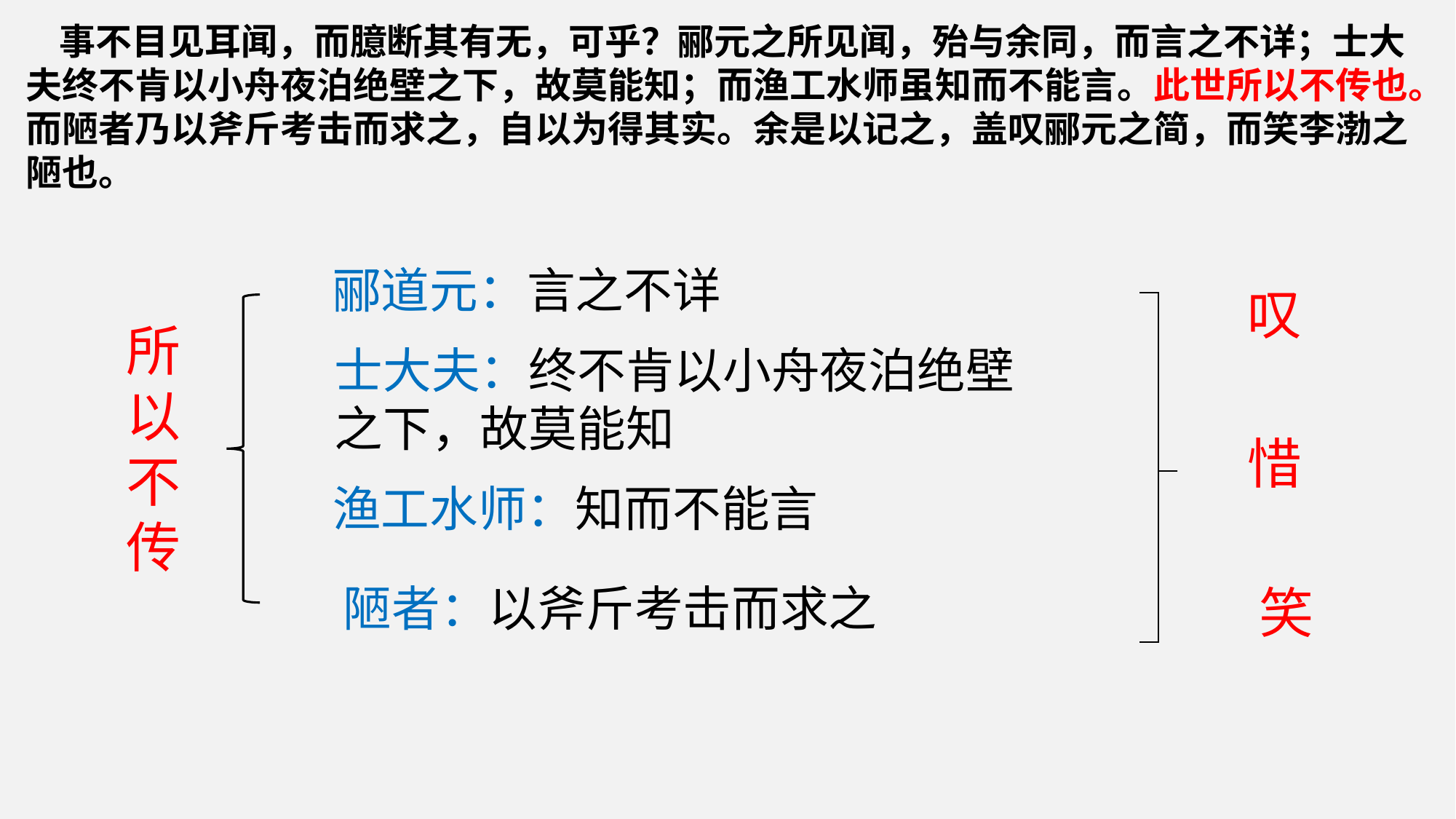

事不目见耳闻，而臆断其有无，可乎？郦元之所见闻，殆与余同，而言之不详；士大夫终不肯以小舟夜泊绝壁之下，故莫能知；而渔工水师虽知而不能言。此世所以不传也。而陋者乃以斧斤考击而求之，自以为得其实。余是以记之，盖叹郦元之简，而笑李渤之陋也。
郦道元：言之不详
叹

所以不传
士大夫：终不肯以小舟夜泊绝壁之下，故莫能知
惜
渔工水师：知而不能言
陋者：以斧斤考击而求之
笑